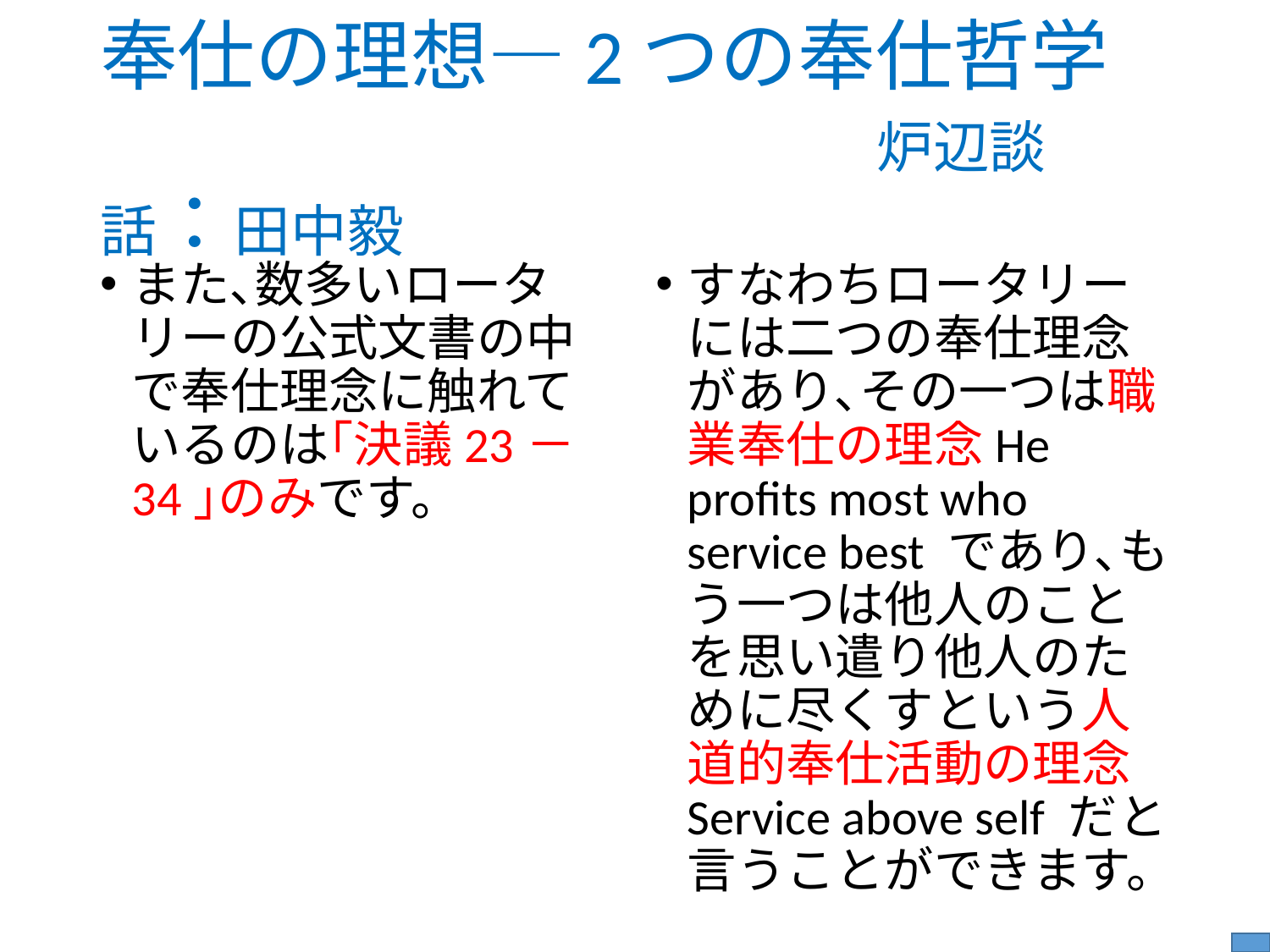

# 奉仕の理想―2つの奉仕哲学 　　　　　　　　　　炉辺談話：田中毅
また､数多いロータリーの公式文書の中で奉仕理念に触れているのは｢決議23－34｣のみです。
すなわちロータリーには二つの奉仕理念があり､その一つは職業奉仕の理念He profits most who service best であり､もう一つは他人のことを思い遣り他人のために尽くすという人道的奉仕活動の理念Service above self だと言うことができます。